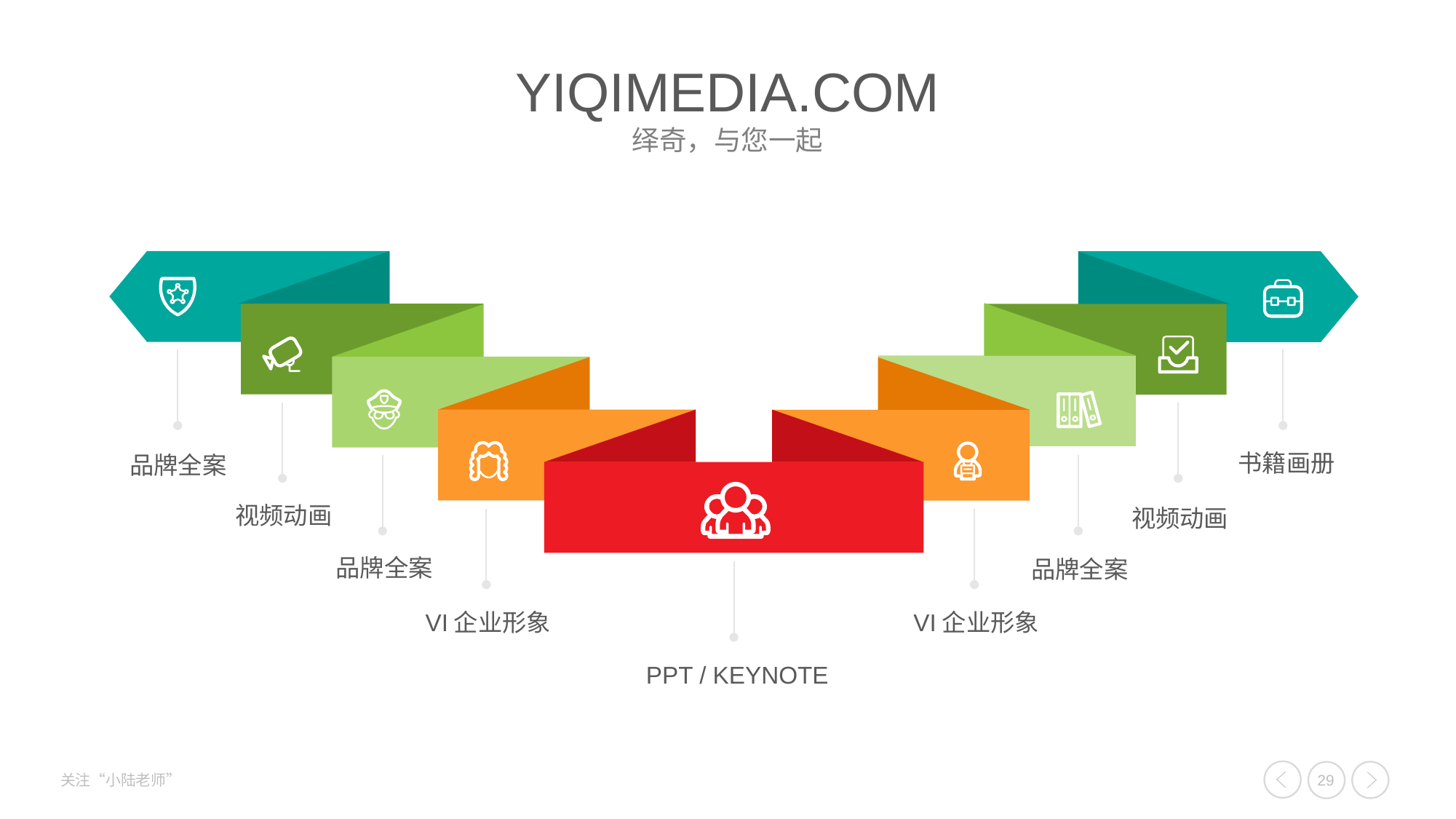

书籍画册
品牌全案

视频动画
视频动画

品牌全案
品牌全案

VI企业形象
VI企业形象
PPT / KEYNOTE